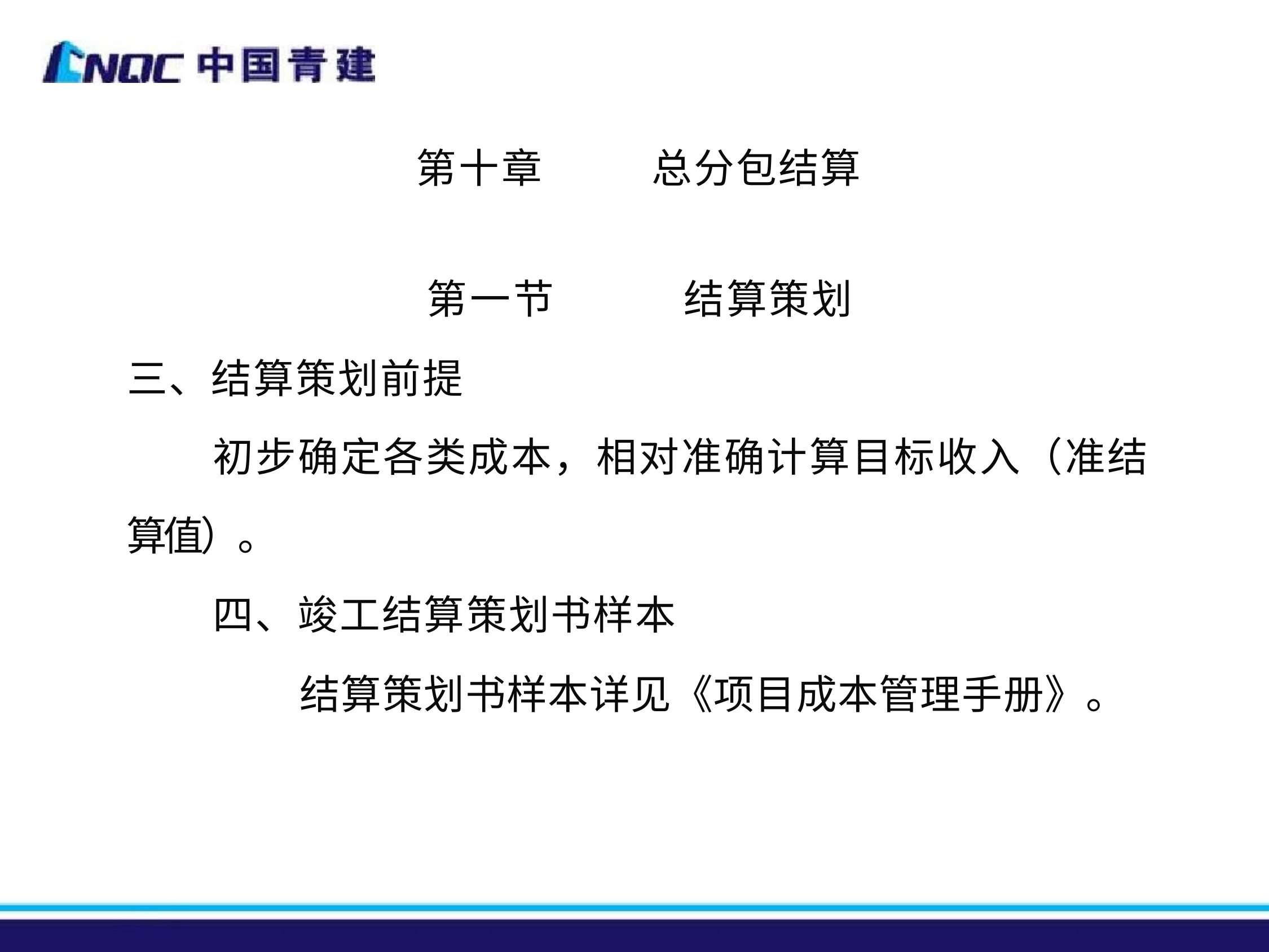

第十章
# 总分包结算
第一节
结算策划
三、结算策划前提
初步确定各类成本，相对准确计算目标收入（准结 算值）。
四、竣工结算策划书样本
结算策划书样本详见《项目成本管理手册》。